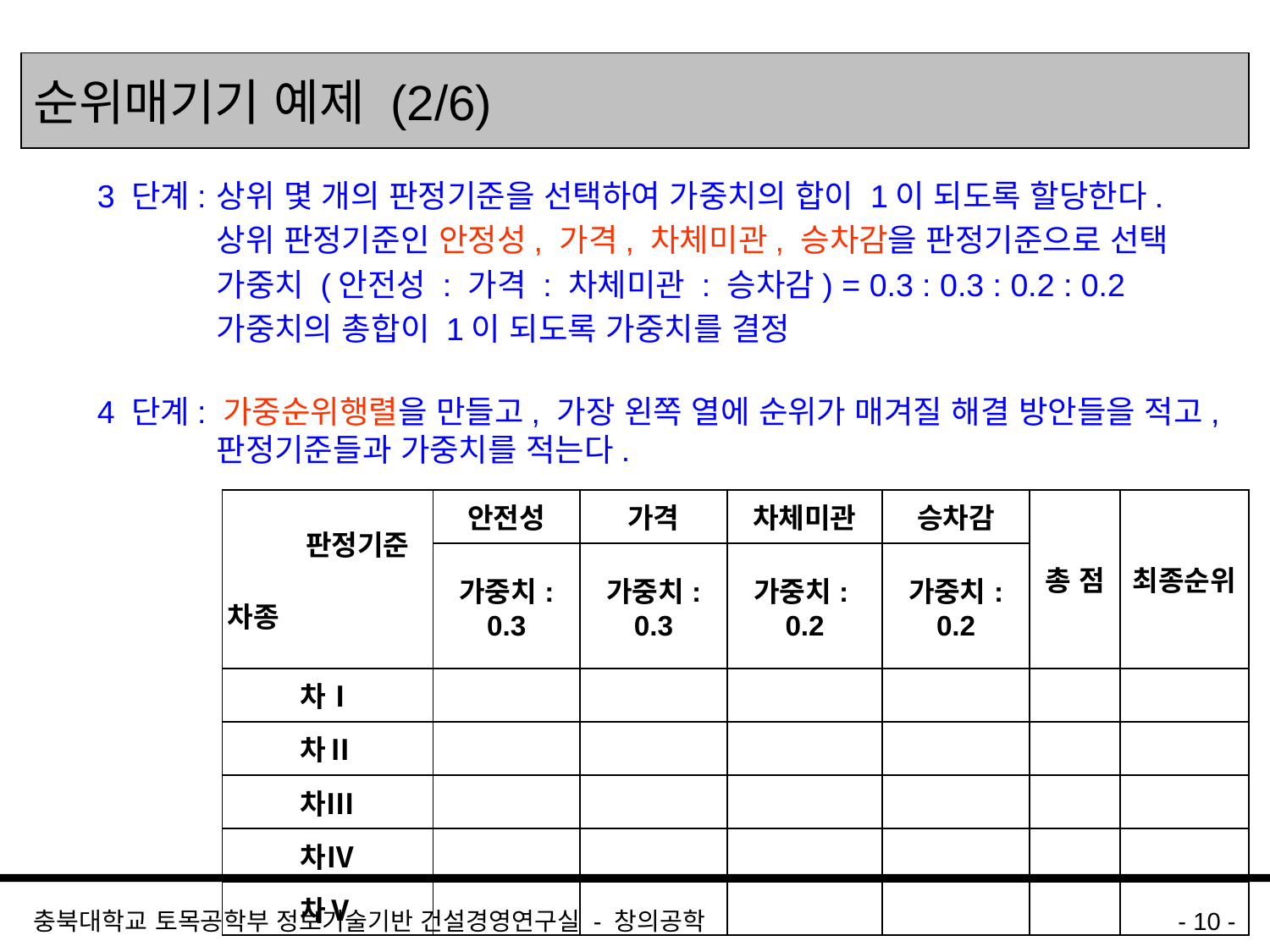

# 순위매기기 예제 (2/6)
3 단계:	상위 몇 개의 판정기준을 선택하여 가중치의 합이 1이 되도록 할당한다.
	상위 판정기준인 안정성, 가격, 차체미관, 승차감을 판정기준으로 선택
	가중치 (안전성 : 가격 : 차체미관 : 승차감) = 0.3 : 0.3 : 0.2 : 0.2
	가중치의 총합이 1이 되도록 가중치를 결정
4 단계: 가중순위행렬을 만들고, 가장 왼쪽 열에 순위가 매겨질 해결 방안들을 적고, 판정기준들과 가중치를 적는다.
| 판정기준 차종 | 안전성 | 가격 | 차체미관 | 승차감 | 총 점 | 최종순위 |
| --- | --- | --- | --- | --- | --- | --- |
|  | 가중치: 0.3 | 가중치: 0.3 | 가중치: 0.2 | 가중치: 0.2 |  |  |
| 차Ⅰ |  |  |  |  |  |  |
| 차Ⅱ |  |  |  |  |  |  |
| 차Ⅲ |  |  |  |  |  |  |
| 차Ⅳ |  |  |  |  |  |  |
| 차Ⅴ |  |  |  |  |  |  |
충북대학교 토목공학부 정보기술기반 건설경영연구실 - 창의공학
- 10 -